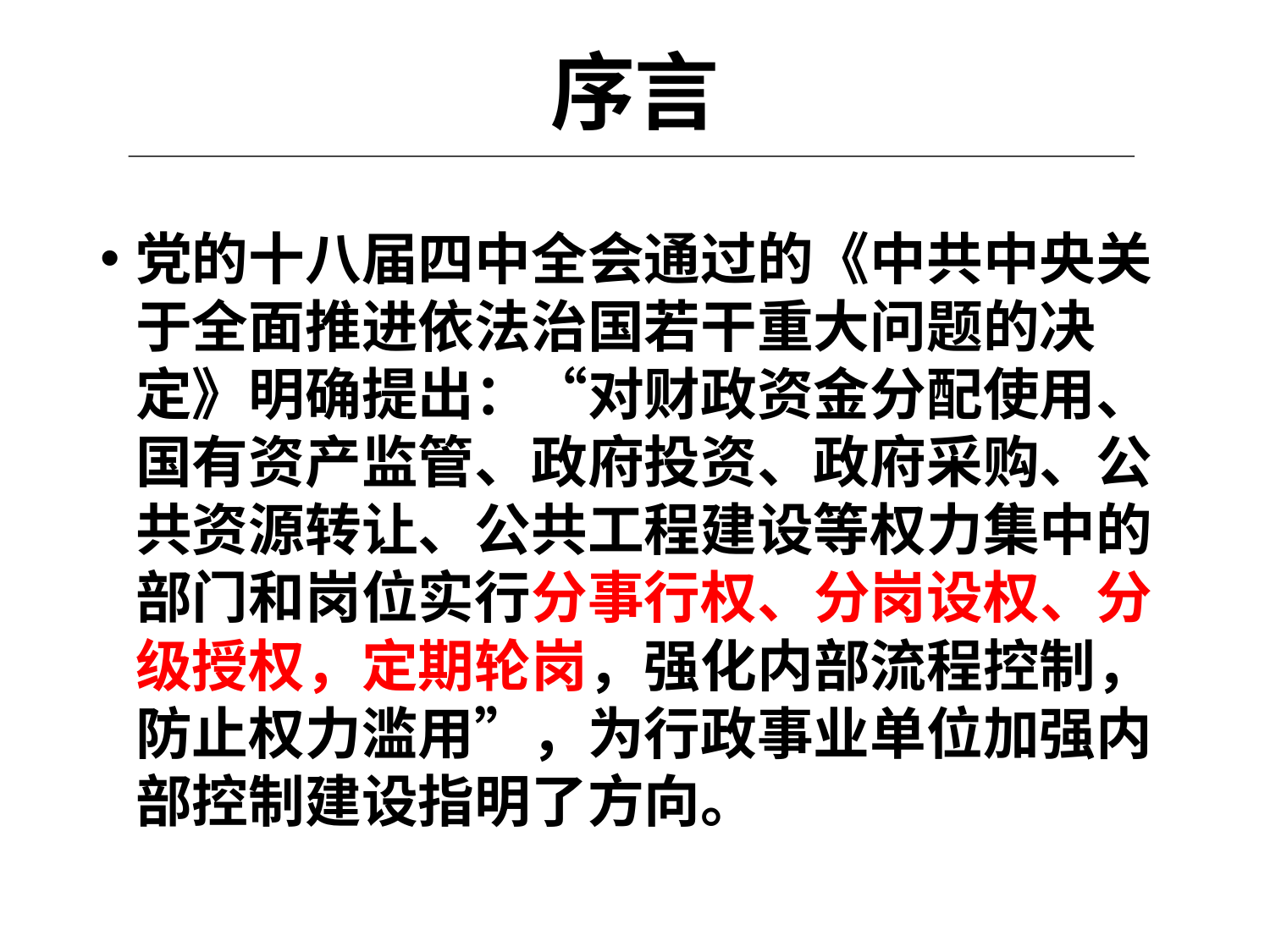

# 序言
党的十八届四中全会通过的《中共中央关于全面推进依法治国若干重大问题的决定》明确提出：“对财政资金分配使用、国有资产监管、政府投资、政府采购、公共资源转让、公共工程建设等权力集中的部门和岗位实行分事行权、分岗设权、分级授权，定期轮岗，强化内部流程控制，防止权力滥用”，为行政事业单位加强内部控制建设指明了方向。